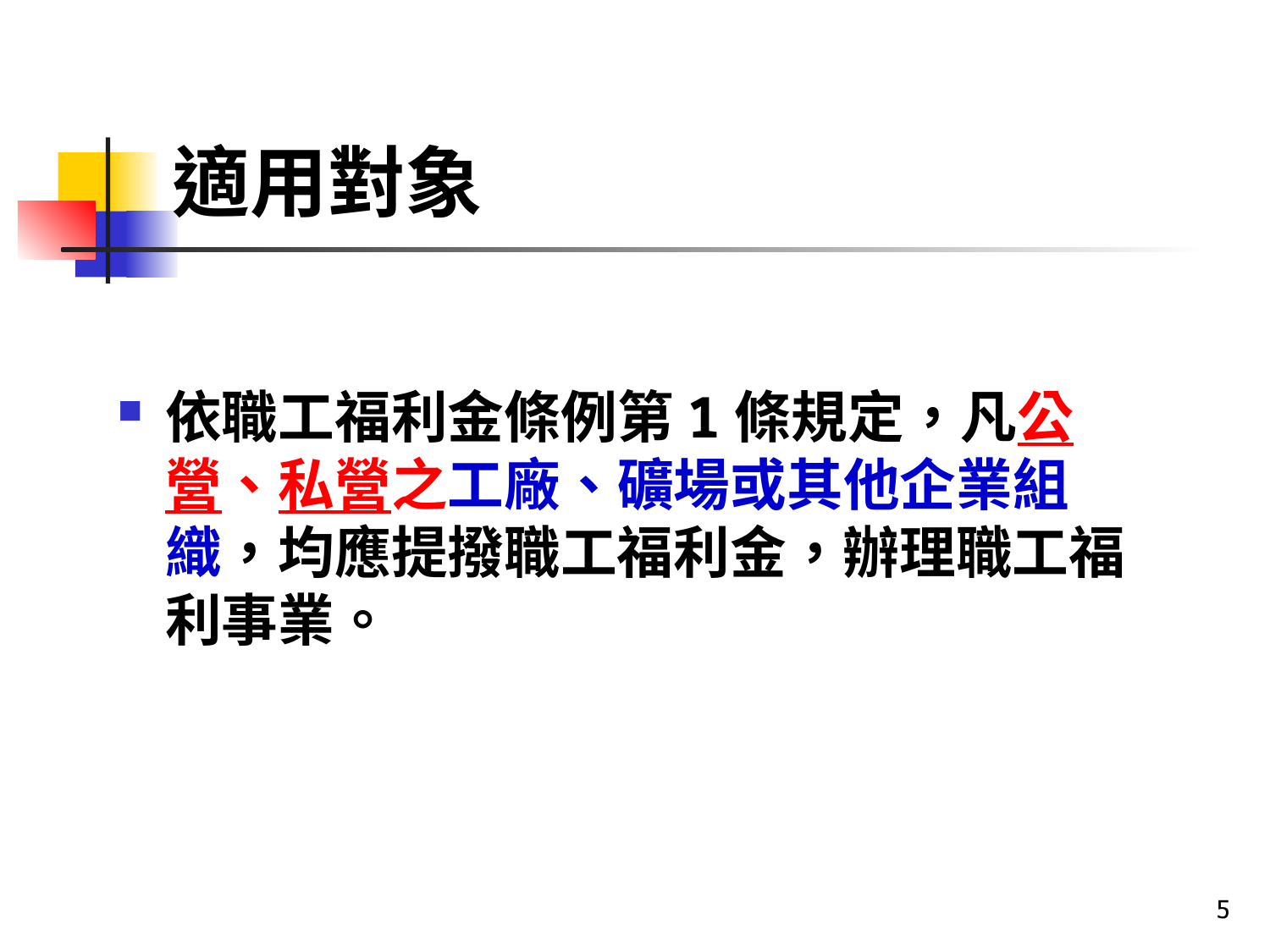

# 適用對象

依職工福利金條例第1條規定，凡公營、私營之工廠、礦場或其他企業組織，均應提撥職工福利金，辦理職工福利事業。
5